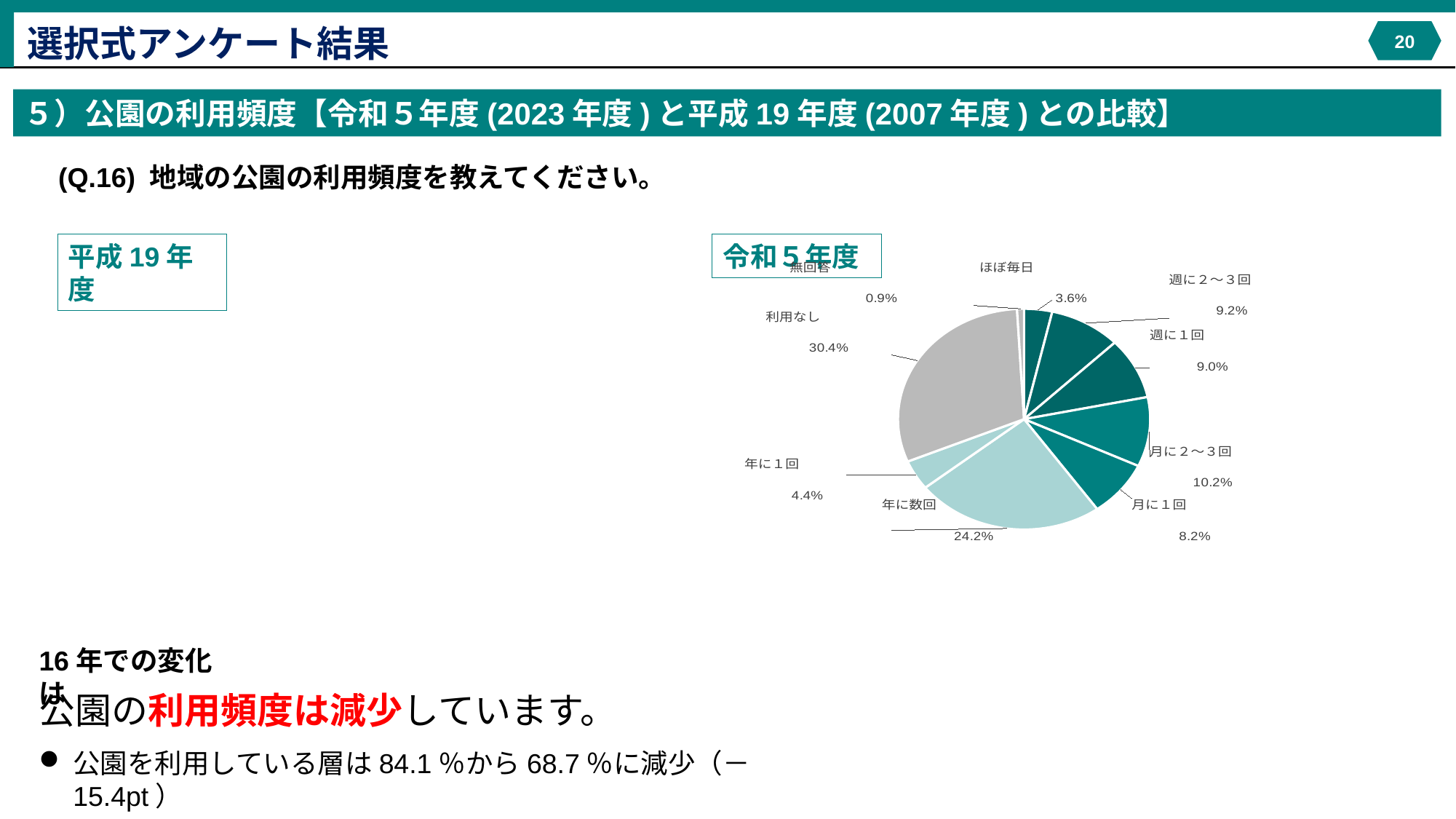

選択式アンケート結果
20
５）公園の利用頻度【令和５年度(2023年度)と平成19年度(2007年度)との比較】
(Q.16) 地域の公園の利用頻度を教えてください。

### Chart

| Category |  |  |
|---|---|---|
| 週に数回                                                     | 13.369565217391305 | 100.0 |
| 毎週1回程度 | 13.260869565217392 | 13.369565217391305 |
| 月に数回程度 | 19.23913043478261 | 13.260869565217392 |
| 年に数回程度 | 26.6304347826087 | 19.23913043478261 |
| 年に１回程度 | 6.195652173913044 | 26.6304347826087 |
| 数年に１回程度 | 5.434782608695652 | 6.195652173913044 |
| 利用したことがない | 14.565217391304348 | 5.434782608695652 |
| 無回答 | 1.3043478260869565 | 14.565217391304348 |
平成19年度
令和５年度

### Chart

| Category |  |
|---|---|
| ほぼ毎日                                                     | 3.6 |
| 週に２～３回                                                 | 9.2 |
| 週に１回                                                     | 9.0 |
| 月に２～３回                                                 | 10.2 |
| 月に１回                                                     | 8.2 |
| 年に数回                                                     | 24.2 |
| 年に１回                                                     | 4.4 |
| 利用なし                                                     | 30.4 |
| 無回答                                                       | 0.9 |
16年での変化は
公園の利用頻度は減少しています。
公園を利用している層は84.1％から68.7％に減少（－15.4pt）